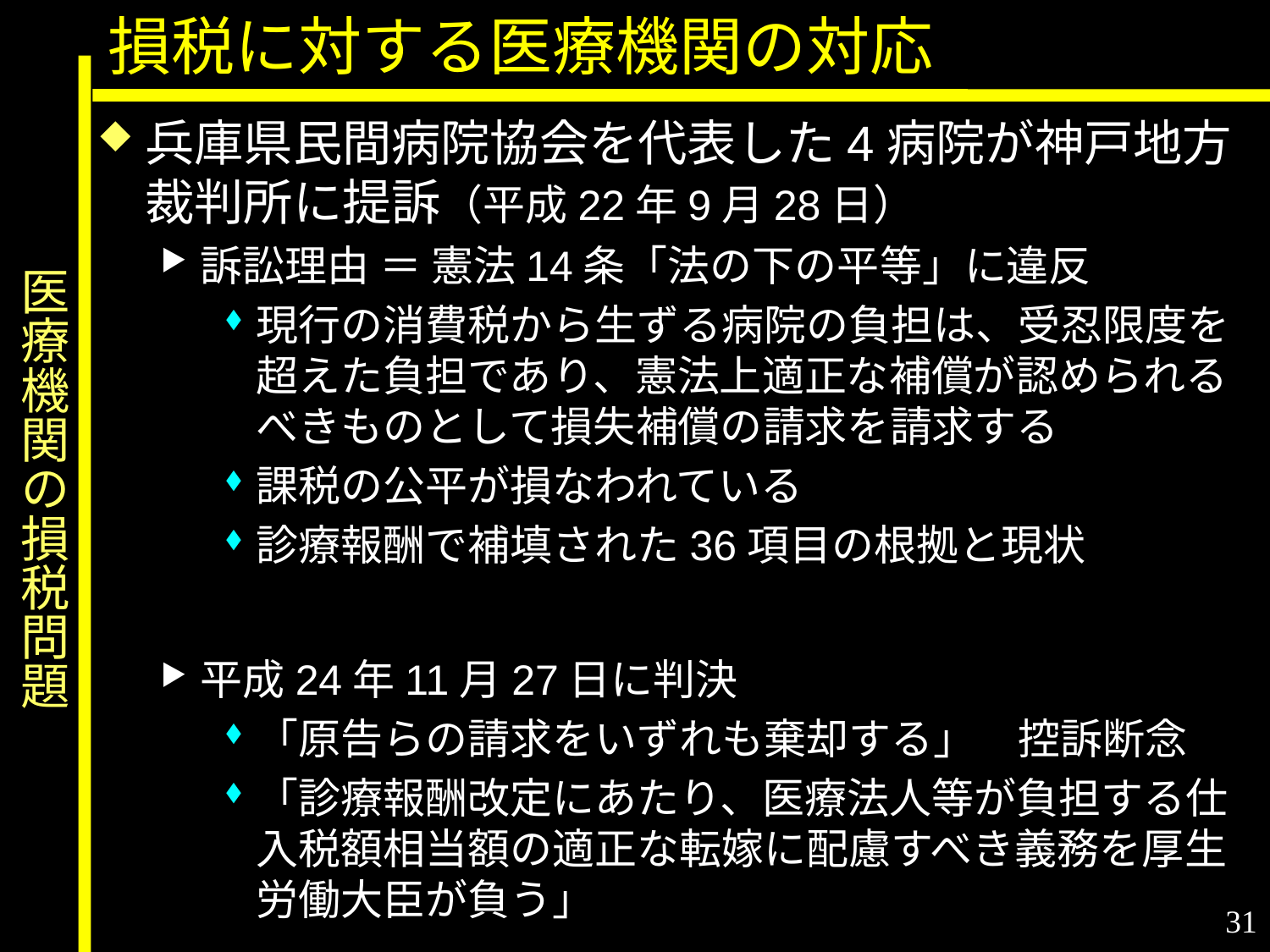

損税に対する医療機関の対応

兵庫県民間病院協会を代表した4病院が神戸地方裁判所に提訴（平成22年9月28日）
訴訟理由 ＝ 憲法14条「法の下の平等」に違反
現行の消費税から生ずる病院の負担は、受忍限度を超えた負担であり、憲法上適正な補償が認められるべきものとして損失補償の請求を請求する
課税の公平が損なわれている
診療報酬で補填された36項目の根拠と現状

平成24年11月27日に判決
「原告らの請求をいずれも棄却する」　控訴断念
「診療報酬改定にあたり、医療法人等が負担する仕入税額相当額の適正な転嫁に配慮すべき義務を厚生労働大臣が負う」
# 医療機関の損税問題
31